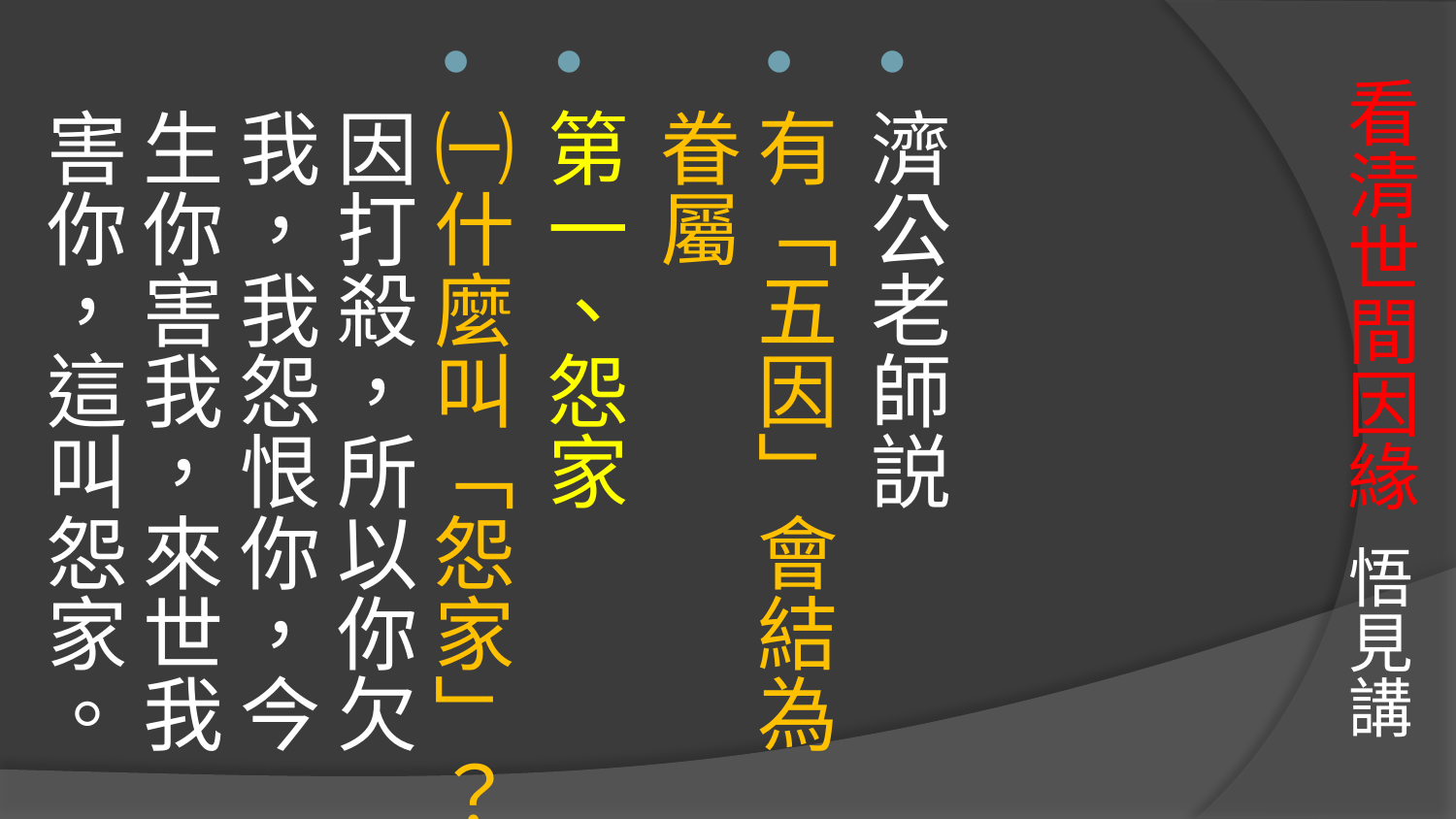

# 看清世間因緣  悟見講
濟公老師説
有「五因」會結為眷屬
第一、怨家
㈠什麼叫「怨家」？因打殺，所以你欠我，我怨恨你，今生你害我，來世我害你，這叫怨家。